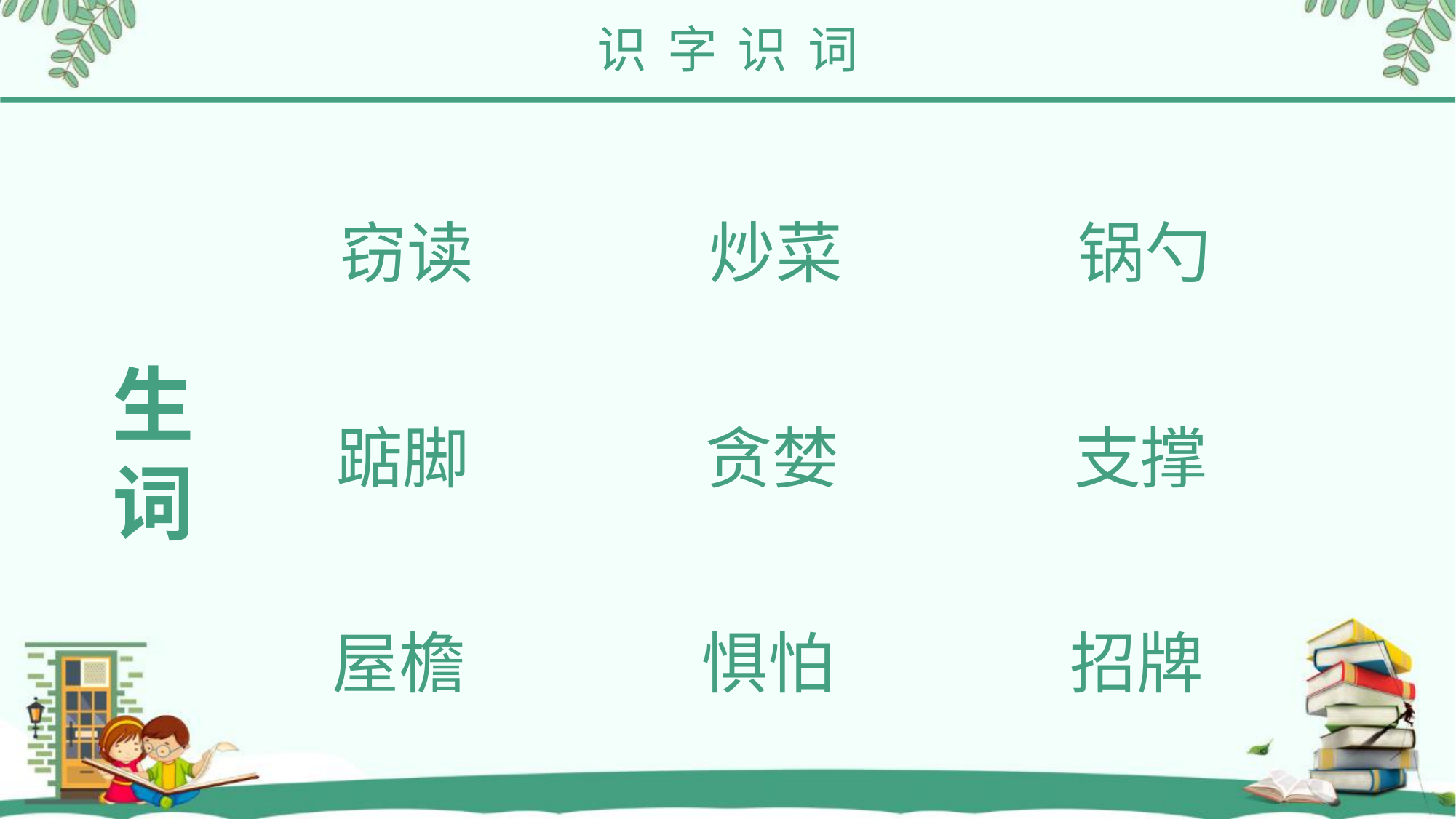

识 字 识 词

炒菜
窃读
锅勺
生
词
踮脚
贪婪
支撑
屋檐
惧怕
招牌